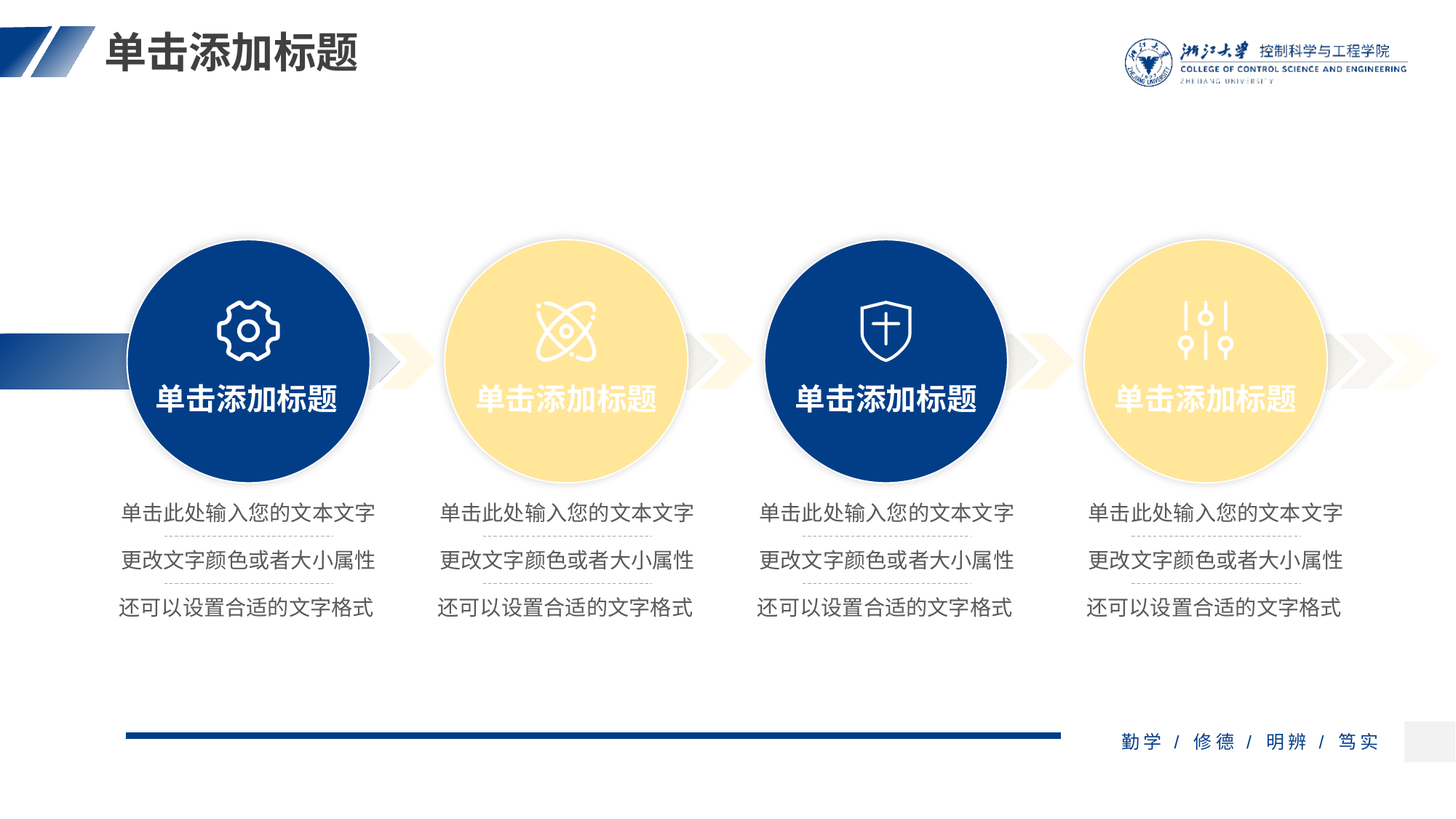

单击添加标题
单击添加标题
单击添加标题
单击添加标题

单击此处输入您的文本文字
更改文字颜色或者大小属性
还可以设置合适的文字格式
单击此处输入您的文本文字
更改文字颜色或者大小属性
还可以设置合适的文字格式
单击此处输入您的文本文字
更改文字颜色或者大小属性
还可以设置合适的文字格式
单击此处输入您的文本文字
更改文字颜色或者大小属性
还可以设置合适的文字格式